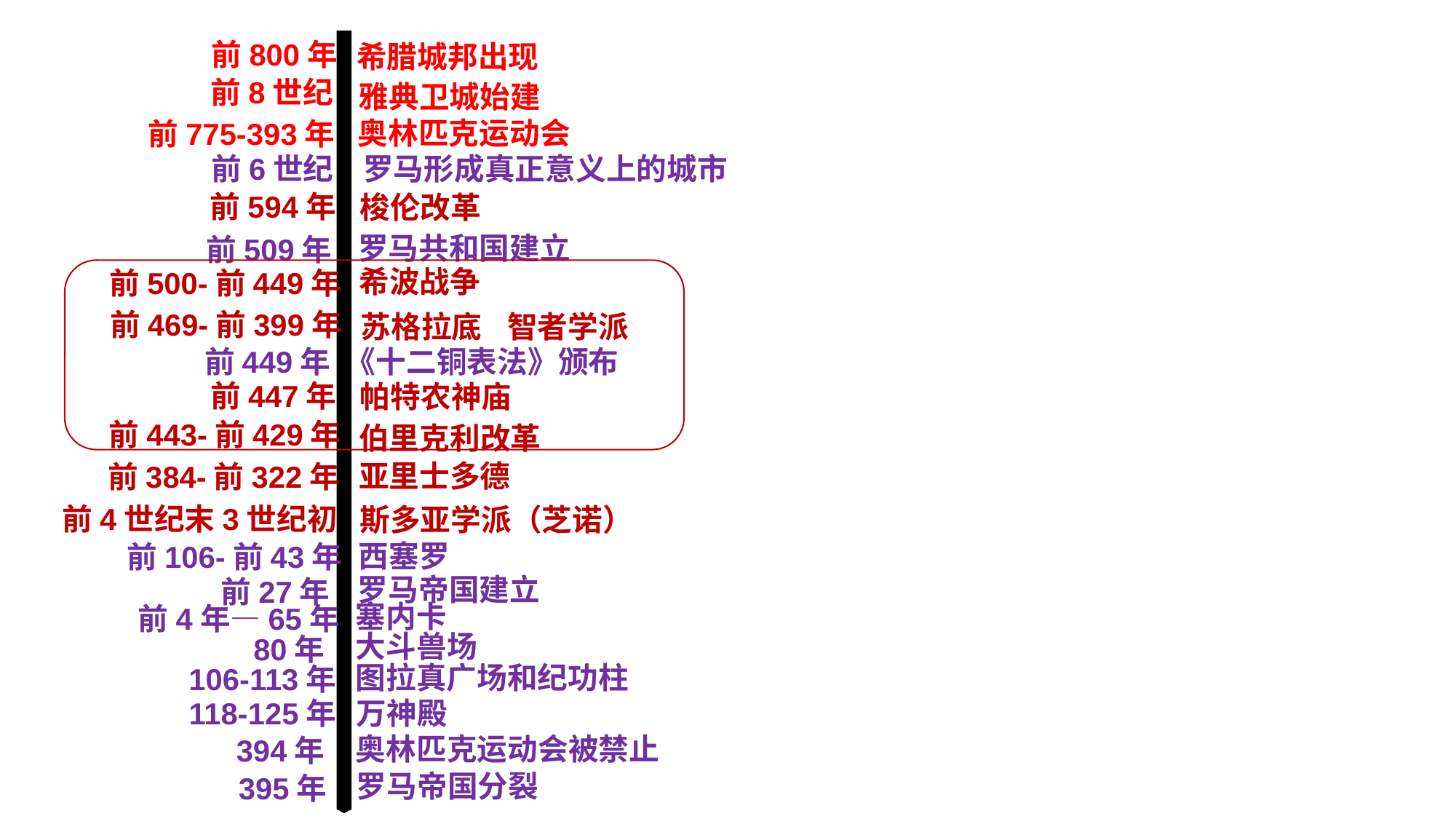

前800年
希腊城邦出现

前8世纪
雅典卫城始建
奥林匹克运动会
前775-393年
罗马形成真正意义上的城市
前6世纪
前594年
梭伦改革
罗马共和国建立
前509年
希波战争
前500-前449年

前469-前399年
苏格拉底
智者学派
前449年
《十二铜表法》颁布
前447年
帕特农神庙
前443-前429年
伯里克利改革
亚里士多德
前384-前322年
前4世纪末3世纪初
斯多亚学派（芝诺）
西塞罗
前106-前43年
罗马帝国建立
前27年
塞内卡
前4年—65年
大斗兽场
80年
图拉真广场和纪功柱
106-113年
万神殿
118-125年
奥林匹克运动会被禁止
394年
罗马帝国分裂
    395年